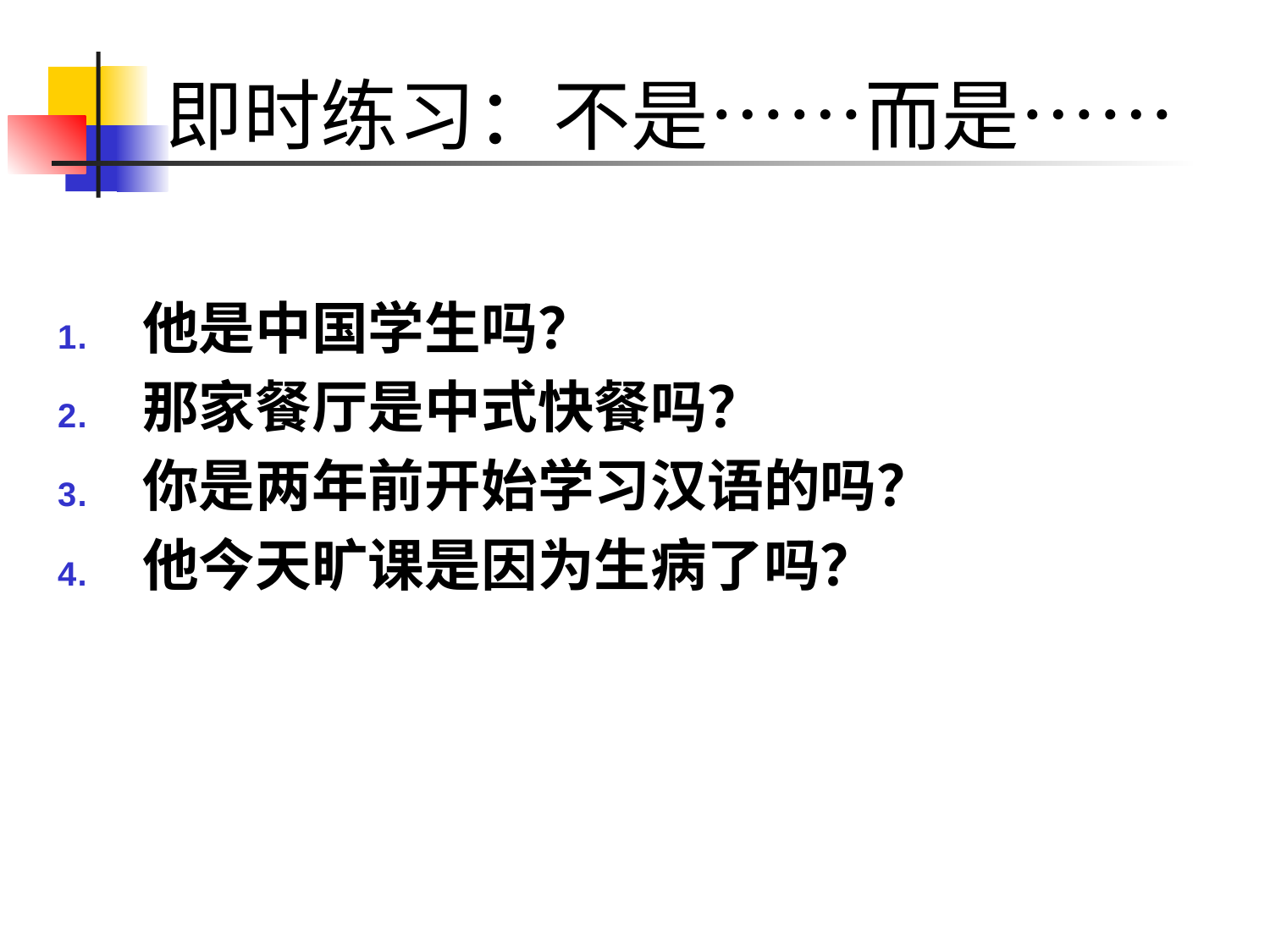

# 即时练习：不是……而是……
他是中国学生吗？
那家餐厅是中式快餐吗？
你是两年前开始学习汉语的吗？
他今天旷课是因为生病了吗？